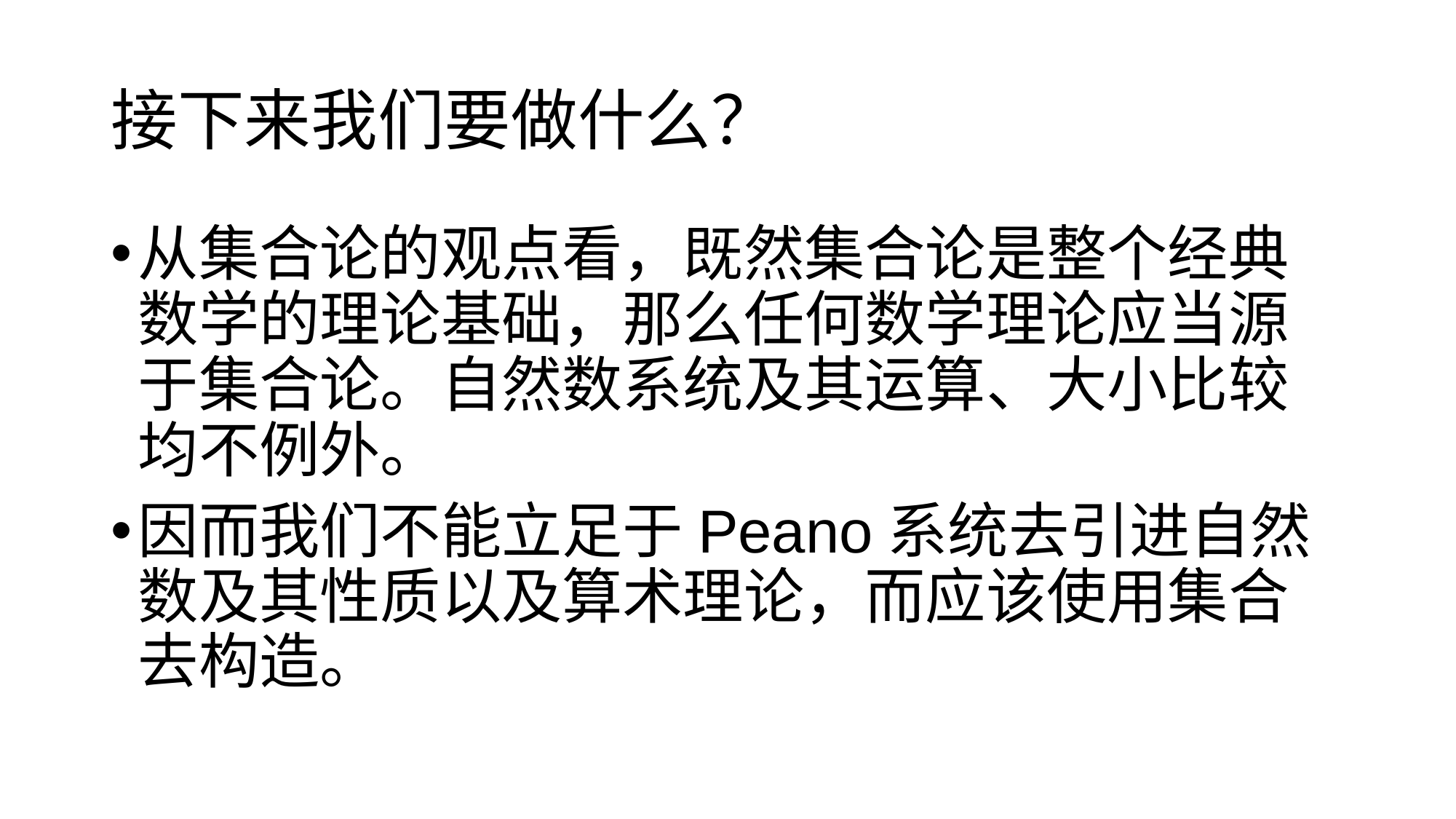

# 接下来我们要做什么？
从集合论的观点看，既然集合论是整个经典数学的理论基础，那么任何数学理论应当源于集合论。自然数系统及其运算、大小比较均不例外。
因而我们不能立足于Peano系统去引进自然数及其性质以及算术理论，而应该使用集合去构造。